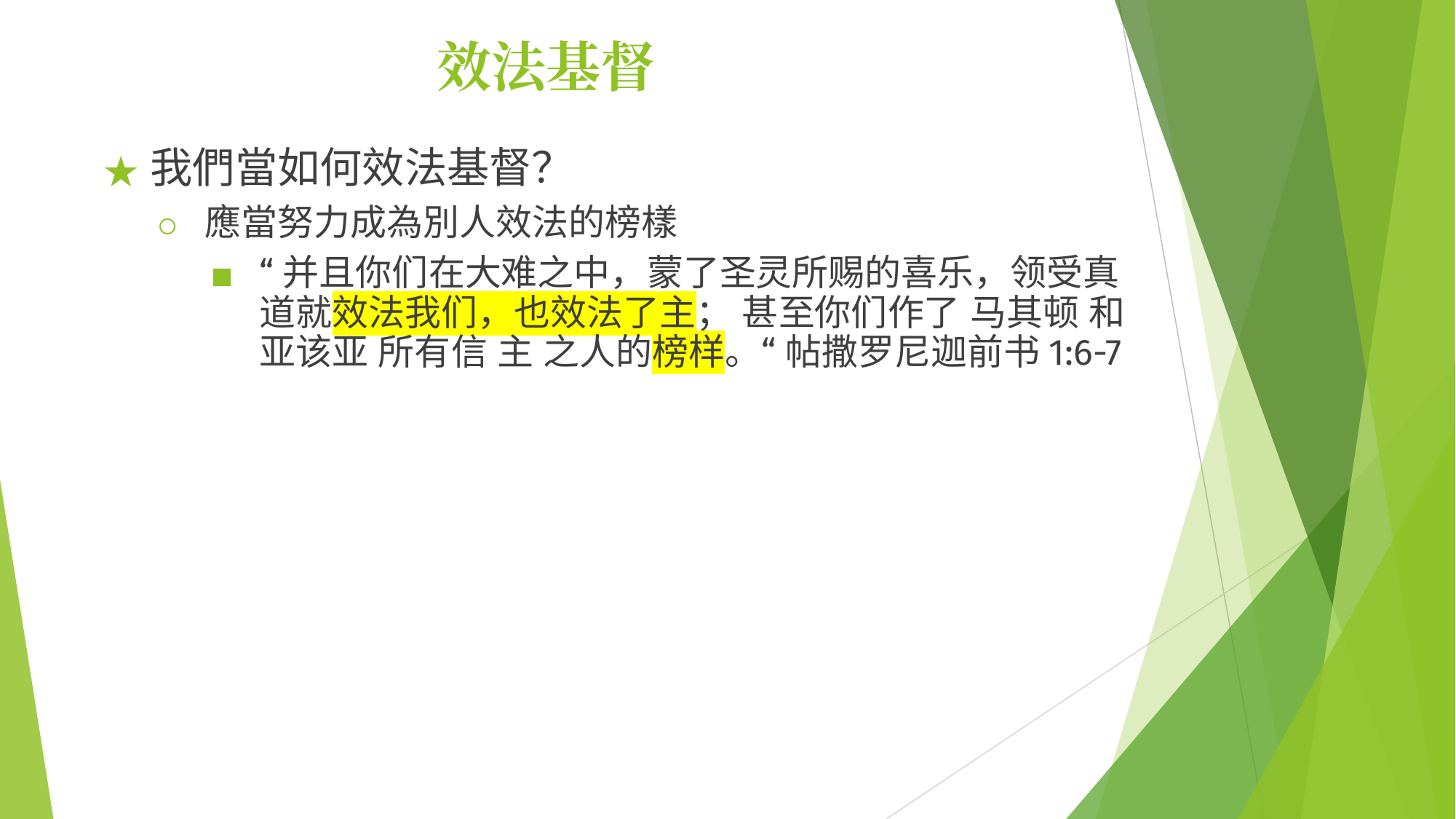

# 效法基督

我們當如何效法基督？
應當努力成為別人效法的榜樣
“并且你们在大难之中，蒙了圣灵所赐的喜乐，领受真道就效法我们，也效法了主； 甚至你们作了 马其顿 和 亚该亚 所有信 主 之人的榜样。“ ‭‭帖撒罗尼迦前书1:6-7